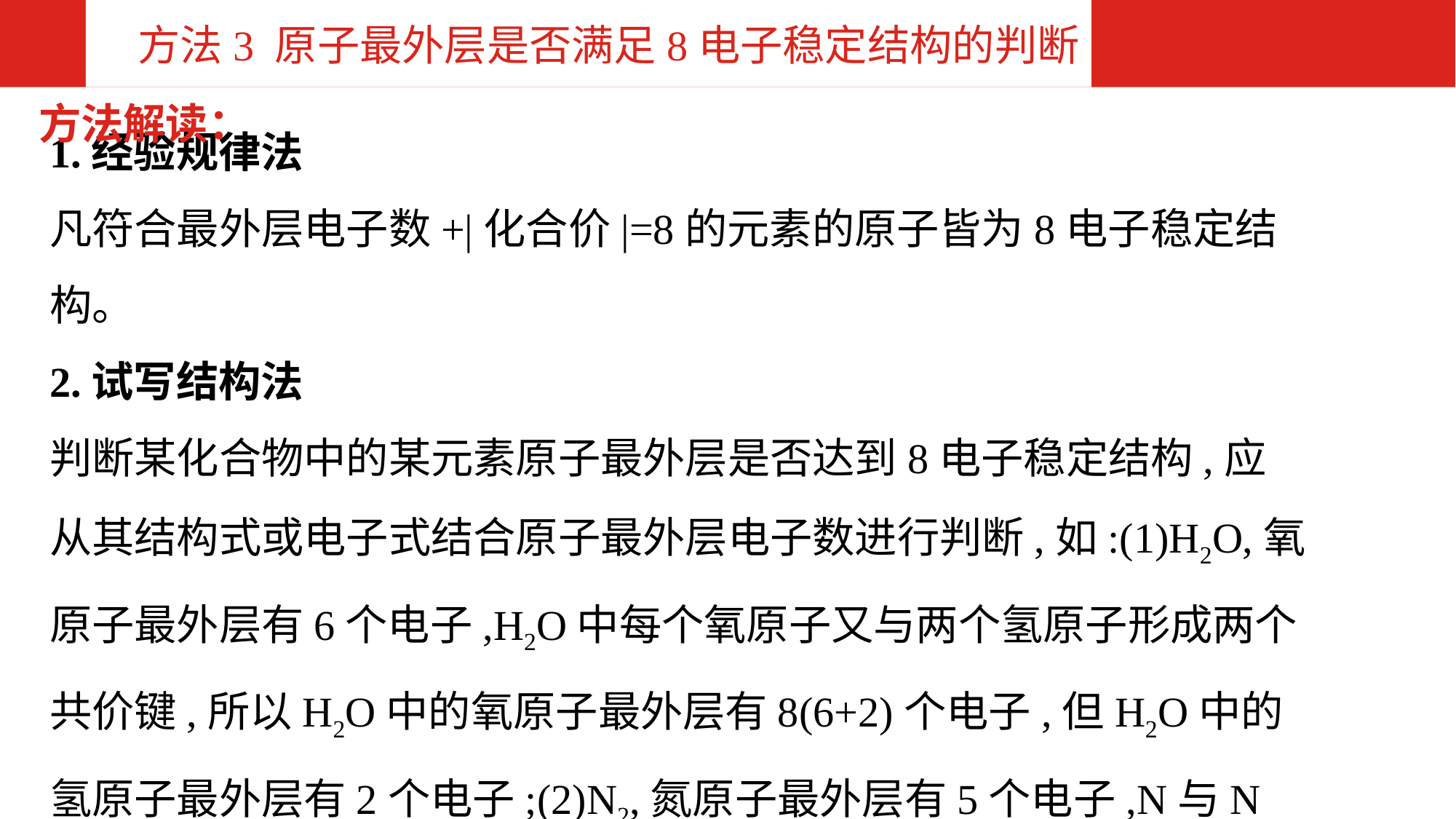

方法3 原子最外层是否满足8电子稳定结构的判断

1.经验规律法
凡符合最外层电子数+|化合价|=8的元素的原子皆为8电子稳定结构。
2.试写结构法
判断某化合物中的某元素原子最外层是否达到8电子稳定结构,应从其结构式或电子式结合原子最外层电子数进行判断,如:(1)H2O,氧原子最外层有6个电子,H2O中每个氧原子又与两个氢原子形成两个共价键,所以H2O中的氧原子最外层有8(6+2)个电子,但H2O中的氢原子最外层有2个电子;(2)N2,氮原子最外层有5个电子,N与N之间形成三个共价键,所以N2中的氮原子最外层达到8电子稳定结构。
方法解读：